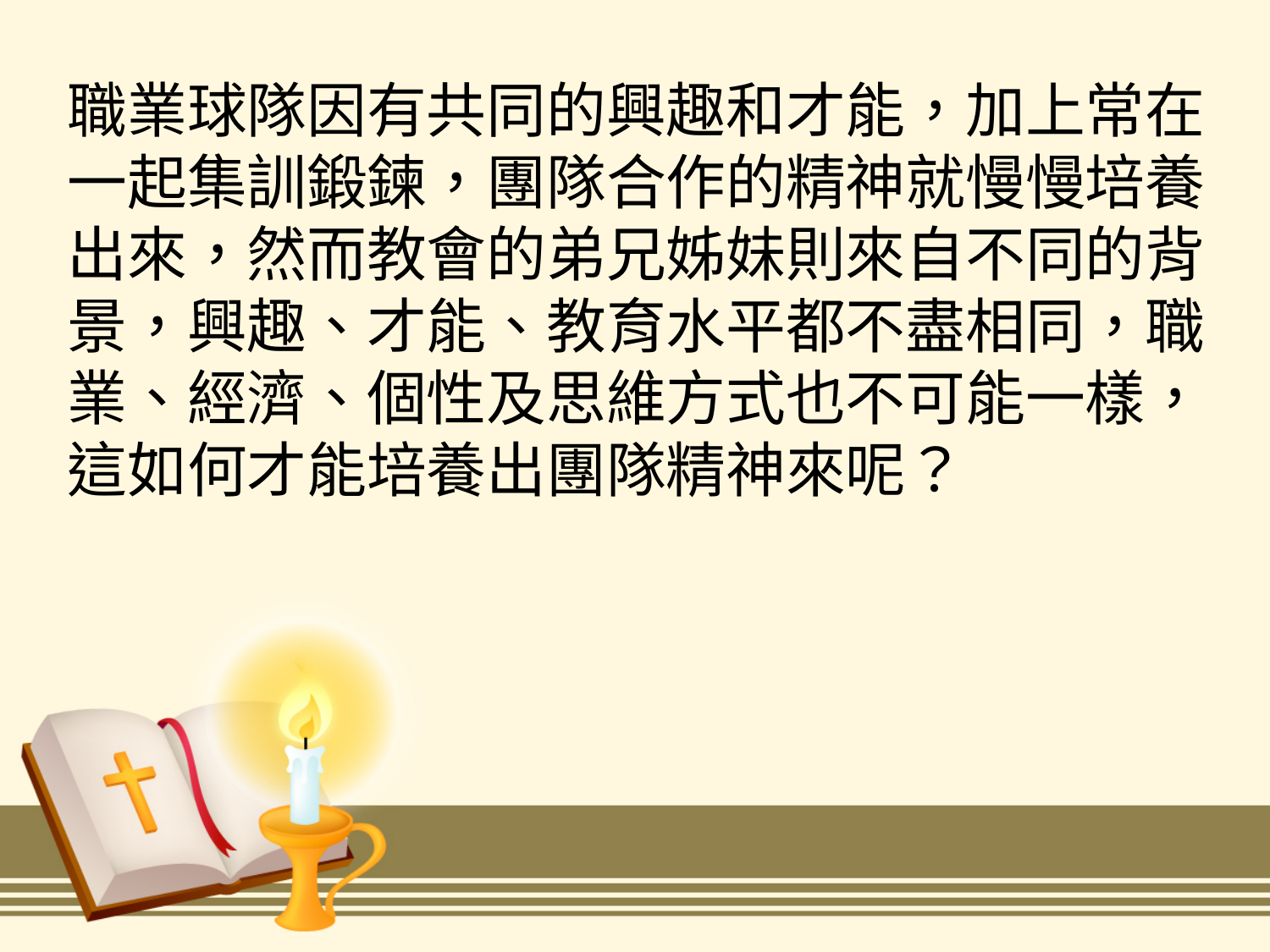

職業球隊因有共同的興趣和才能，加上常在一起集訓鍛鍊，團隊合作的精神就慢慢培養出來，然而教會的弟兄姊妹則來自不同的背景，興趣、才能、教育水平都不盡相同，職業、經濟、個性及思維方式也不可能一樣，這如何才能培養出團隊精神來呢？